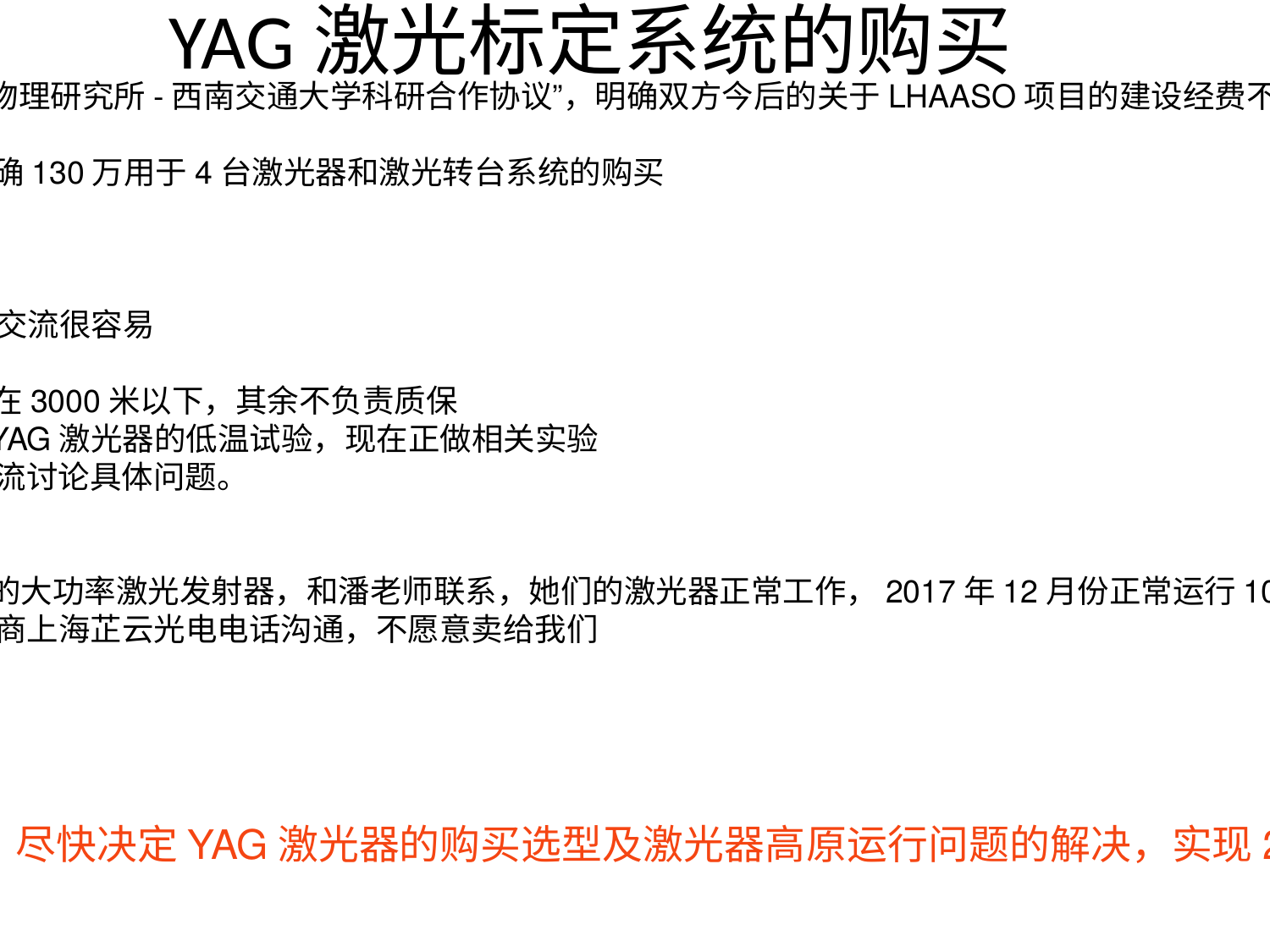

# YAG激光标定系统的购买
2017年10月份签订科“中国科学院高能物理研究所-西南交通大学科研合作协议”，明确双方今后的关于LHAASO项目的建设经费不收管理费

2. 2018年3月签订激光标定系统合同，明确130万用于4台激光器和激光转台系统的购买

3. Ultra激光器：
             1.和代理公司先锋科技成都代理处交流很容易
             2. N2激光器不存在高原使用问题。
             3. Ultra的YAG激光器的使用海拔在3000米以下，其余不负责质保
             4. 2018年1月协调会决定春节后YAG激光器的低温试验，现在正做相关实验
             5. 成立“激光问题讨论组”，及时交流讨论具体问题。
4. Continuum激光器
   1. 水循环制冷，报价较低
   2. 中科院大气所潘蔚琳在用Continuum的大功率激光发射器，和潘老师联系，她们的激光器正常工作，2017年12月份正常运行10多天；3月底到羊八井，确定时间后告诉我们
   3. 2017.11月24号和Continuum的代理商上海芷云光电电话沟通，不愿意卖给我们
催促和张勇一起到羊八井实地考察，尽快决定YAG激光器的购买选型及激光器高原运行问题的解决，实现2018年8～9月份在稻城按照调试